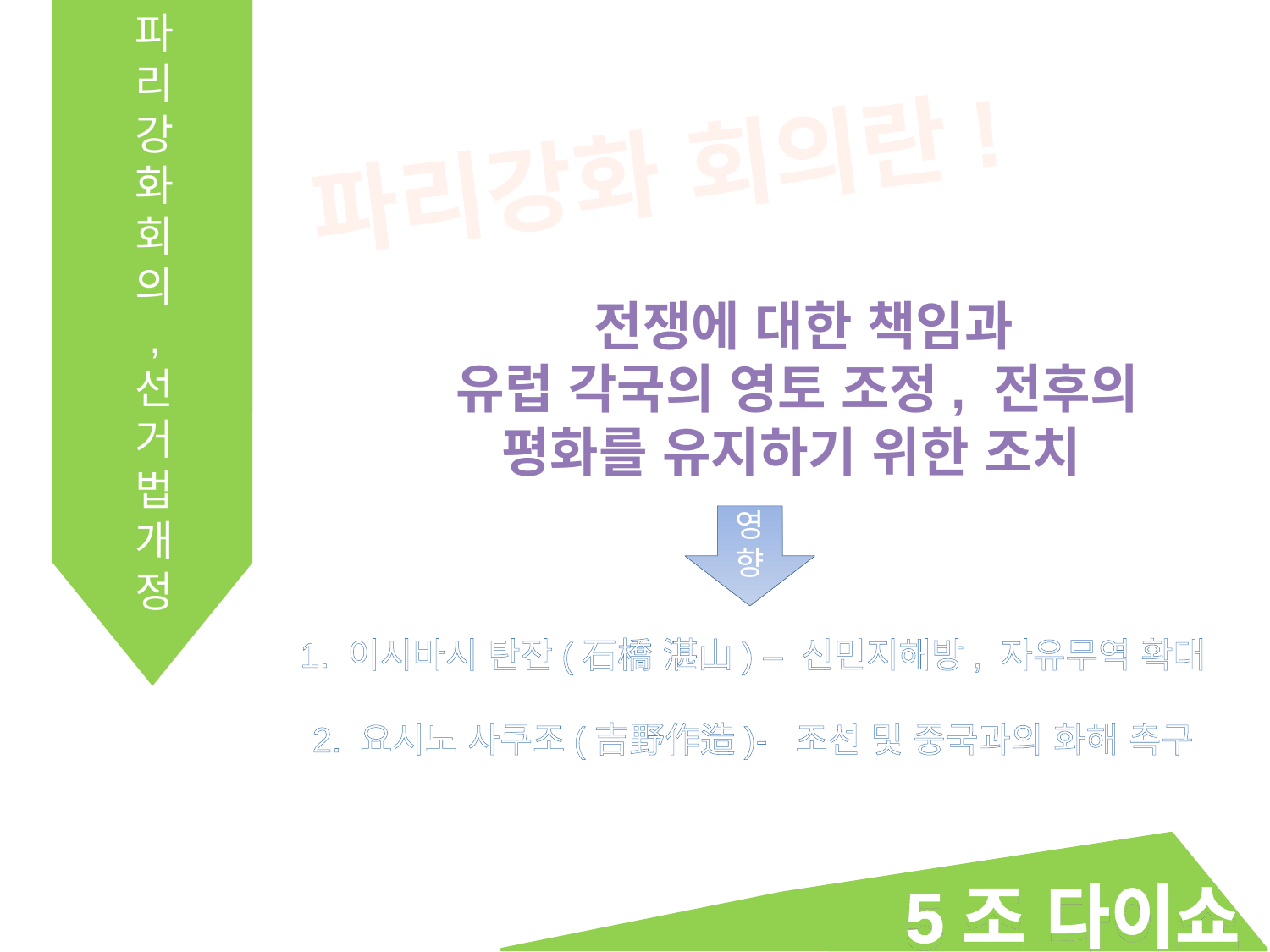

파리 강화회의
,
선거법 개정

파리강화 회의란!

 전쟁에 대한 책임과
 유럽 각국의 영토 조정, 전후의
평화를 유지하기 위한 조치
영향
1. 이시바시 탄잔(石橋 湛山) – 신민지해방, 자유무역 확대

2. 요시노 사쿠조(吉野作造)-  조선 및 중국과의 화해 촉구